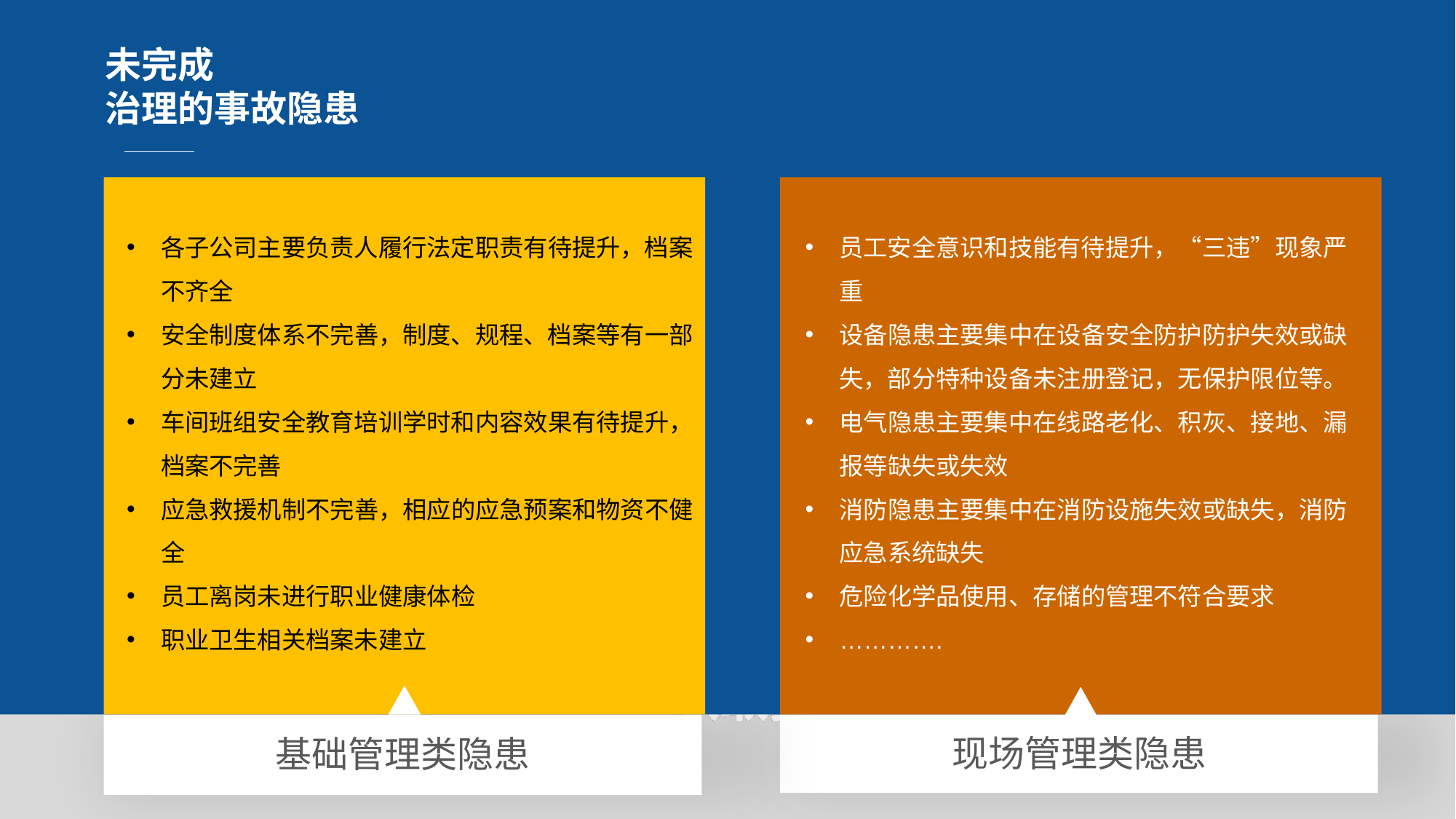

未完成
治理的事故隐患

各子公司主要负责人履行法定职责有待提升，档案不齐全
安全制度体系不完善，制度、规程、档案等有一部分未建立
车间班组安全教育培训学时和内容效果有待提升，档案不完善
应急救援机制不完善，相应的应急预案和物资不健全
员工离岗未进行职业健康体检
职业卫生相关档案未建立

员工安全意识和技能有待提升，“三违”现象严重
设备隐患主要集中在设备安全防护防护失效或缺失，部分特种设备未注册登记，无保护限位等。
电气隐患主要集中在线路老化、积灰、接地、漏报等缺失或失效
消防隐患主要集中在消防设施失效或缺失，消防应急系统缺失
危险化学品使用、存储的管理不符合要求
………….

现场管理类隐患
基础管理类隐患